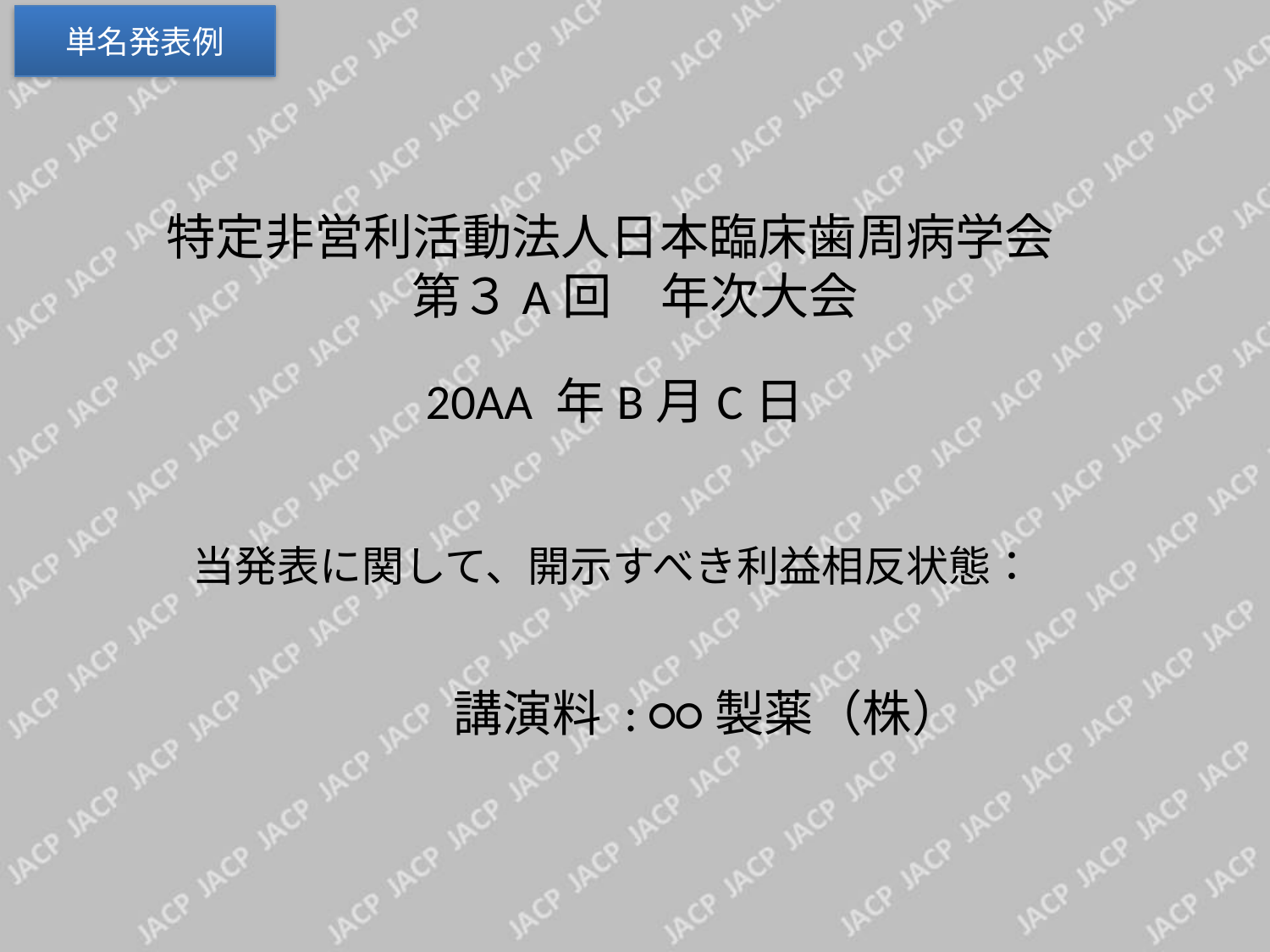

単名発表例
# 特定非営利活動法人日本臨床歯周病学会
第３A回　年次大会
20AA 年B月C日

当発表に関して、開示すべき利益相反状態：
   講演料 : ○○製薬（株）